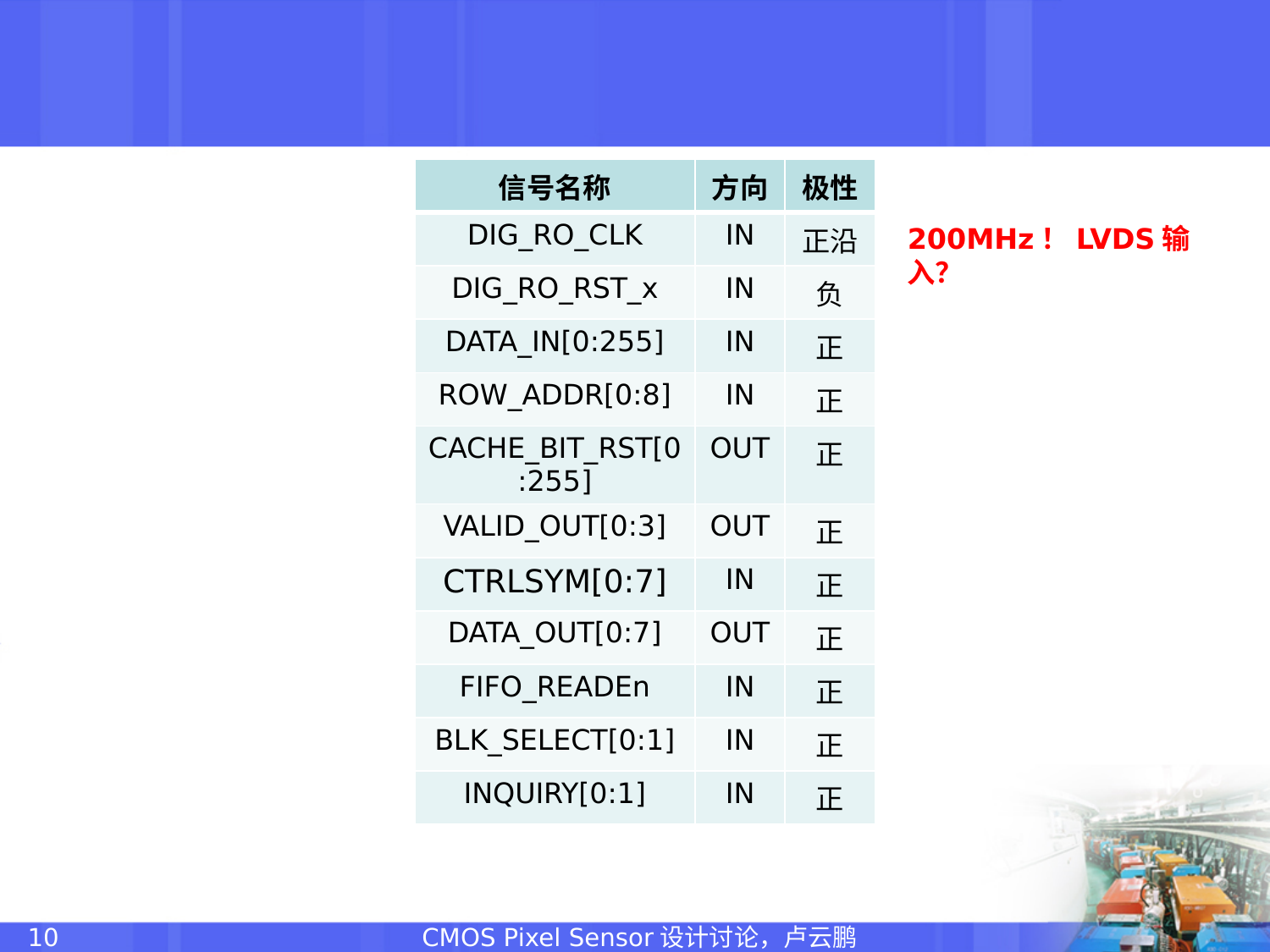

| 信号名称 | 方向 | 极性 |
| --- | --- | --- |
| DIG\_RO\_CLK | IN | 正沿 |
| DIG\_RO\_RST\_x | IN | 负 |
| DATA\_IN[0:255] | IN | 正 |
| ROW\_ADDR[0:8] | IN | 正 |
| CACHE\_BIT\_RST[0:255] | OUT | 正 |
| VALID\_OUT[0:3] | OUT | 正 |
| CTRLSYM[0:7] | IN | 正 |
| DATA\_OUT[0:7] | OUT | 正 |
| FIFO\_READEn | IN | 正 |
| BLK\_SELECT[0:1] | IN | 正 |
| INQUIRY[0:1] | IN | 正 |
200MHz！LVDS输入？
CMOS Pixel Sensor设计讨论，卢云鹏
10